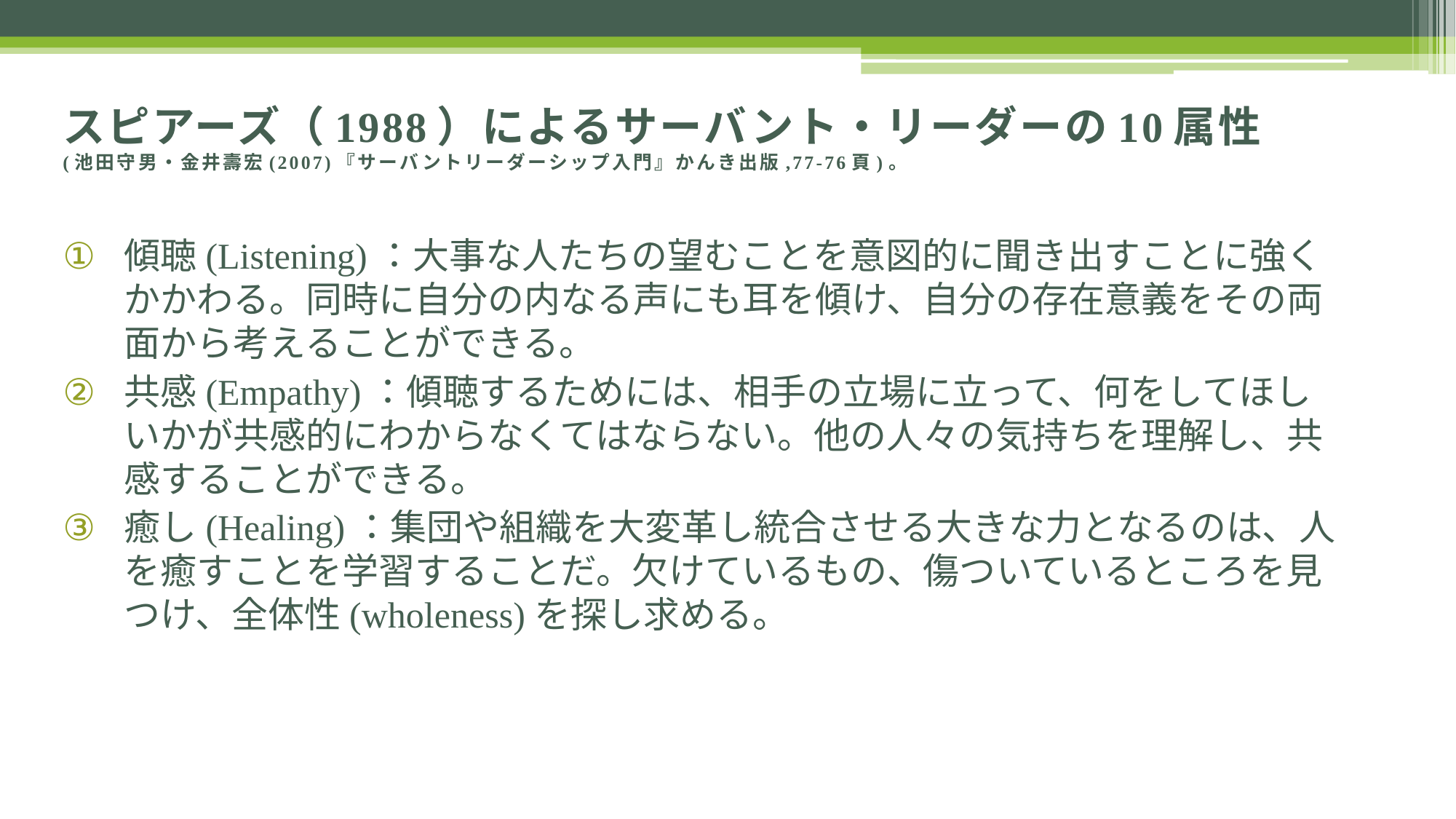

# スピアーズ（1988）によるサーバント・リーダーの10属性 (池田守男・金井壽宏(2007)『サーバントリーダーシップ入門』かんき出版,77-76頁)。
傾聴(Listening)：大事な人たちの望むことを意図的に聞き出すことに強くかかわる。同時に自分の内なる声にも耳を傾け、自分の存在意義をその両面から考えることができる。
共感(Empathy)：傾聴するためには、相手の立場に立って、何をしてほしいかが共感的にわからなくてはならない。他の人々の気持ちを理解し、共感することができる。
癒し(Healing)：集団や組織を大変革し統合させる大きな力となるのは、人を癒すことを学習することだ。欠けているもの、傷ついているところを見つけ、全体性(wholeness)を探し求める。